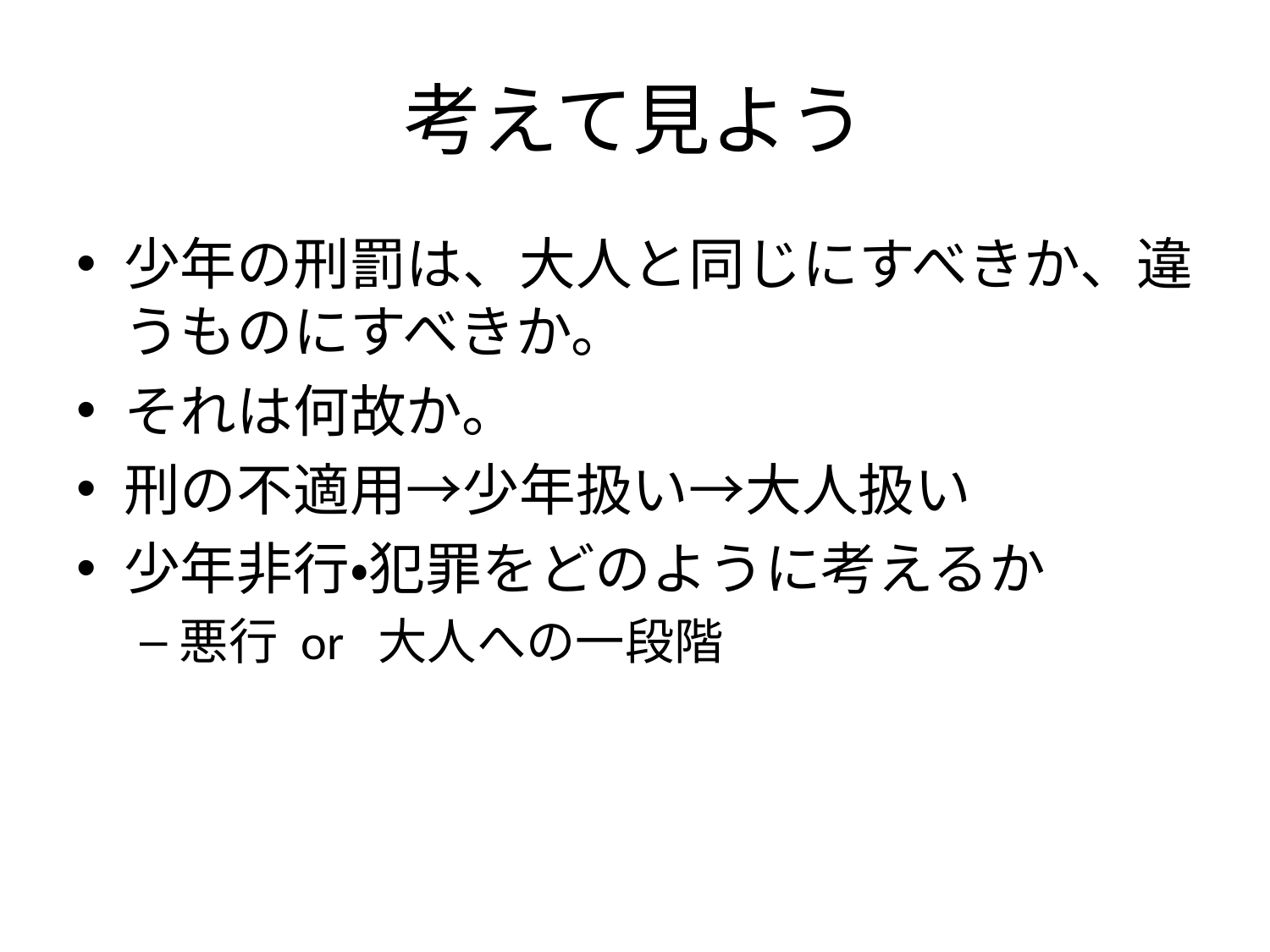

# 考えて見よう
少年の刑罰は、大人と同じにすべきか、違うものにすべきか。
それは何故か。
刑の不適用→少年扱い→大人扱い
少年非行・犯罪をどのように考えるか
悪行 or  大人への一段階